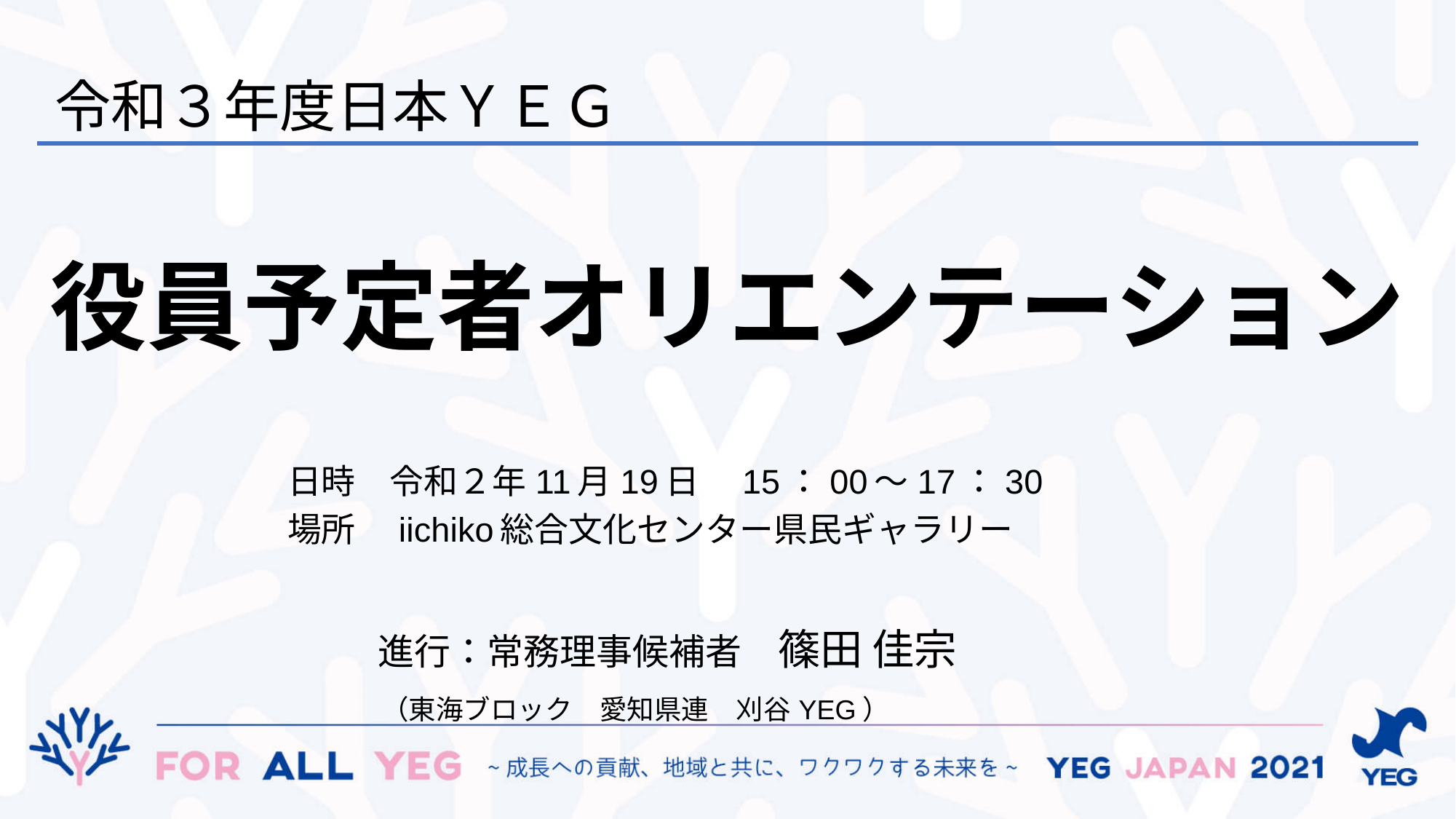

令和３年度日本ＹＥＧ
# 役員予定者オリエンテーション

日時　令和２年11月19日　15：00〜17：30
場所　iichiko総合文化センター県民ギャラリー
  　進行：常務理事候補者　篠田 佳宗
（東海ブロック　愛知県連　刈谷YEG）